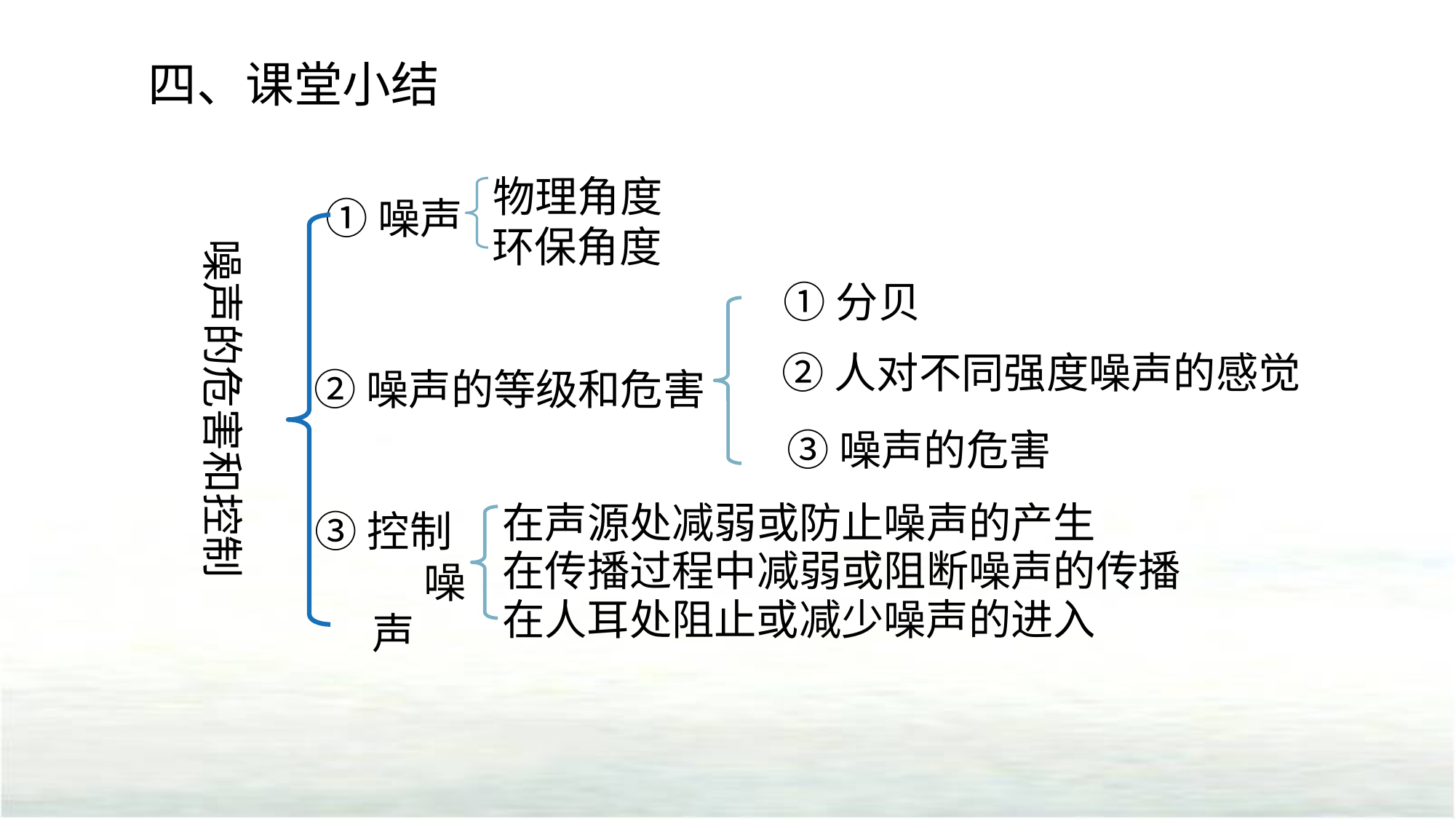

四、课堂小结
物理角度

①噪声
噪声的危害和控制
环保角度

①分贝

②人对不同强度噪声的感觉
②噪声的等级和危害
③噪声的危害
在声源处减弱或防止噪声的产生
③控制              噪声

在传播过程中减弱或阻断噪声的传播
在人耳处阻止或减少噪声的进入